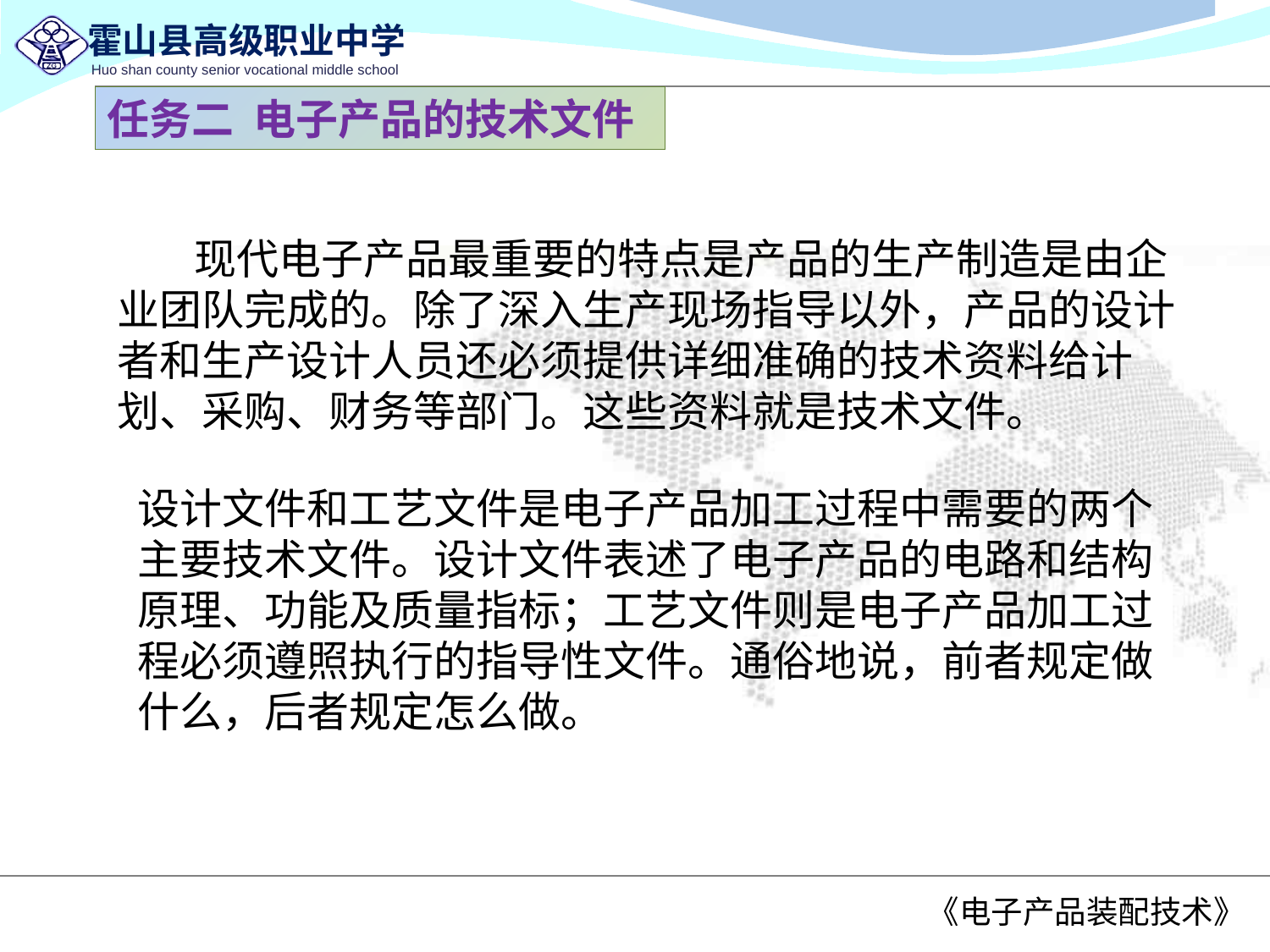

任务二  电子产品的技术文件
       现代电子产品最重要的特点是产品的生产制造是由企业团队完成的。除了深入生产现场指导以外，产品的设计者和生产设计人员还必须提供详细准确的技术资料给计划、采购、财务等部门。这些资料就是技术文件。
设计文件和工艺文件是电子产品加工过程中需要的两个主要技术文件。设计文件表述了电子产品的电路和结构原理、功能及质量指标；工艺文件则是电子产品加工过程必须遵照执行的指导性文件。通俗地说，前者规定做什么，后者规定怎么做。